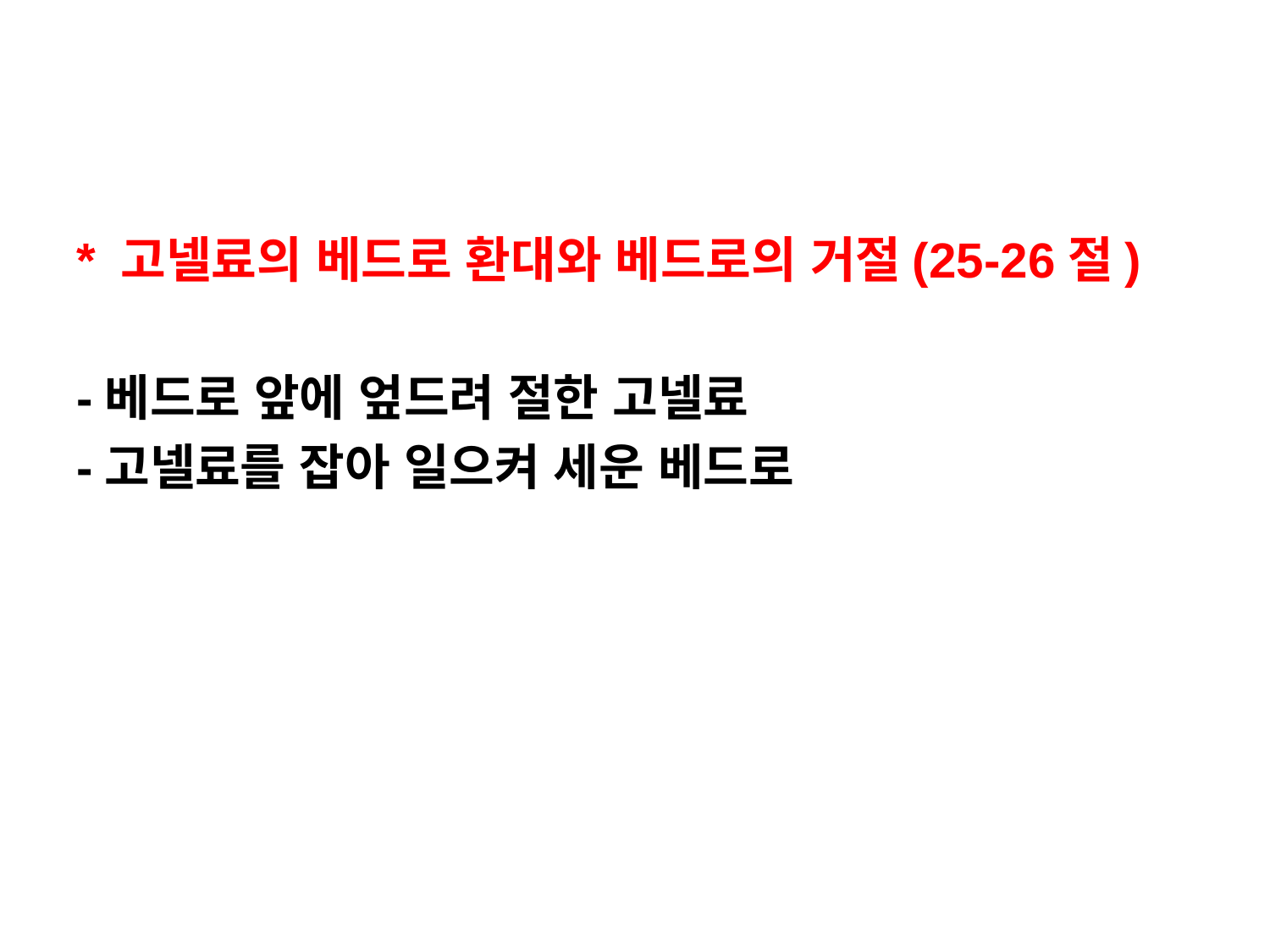

#
* 고넬료의 베드로 환대와 베드로의 거절(25-26절)

-베드로 앞에 엎드려 절한 고넬료
-고넬료를 잡아 일으켜 세운 베드로